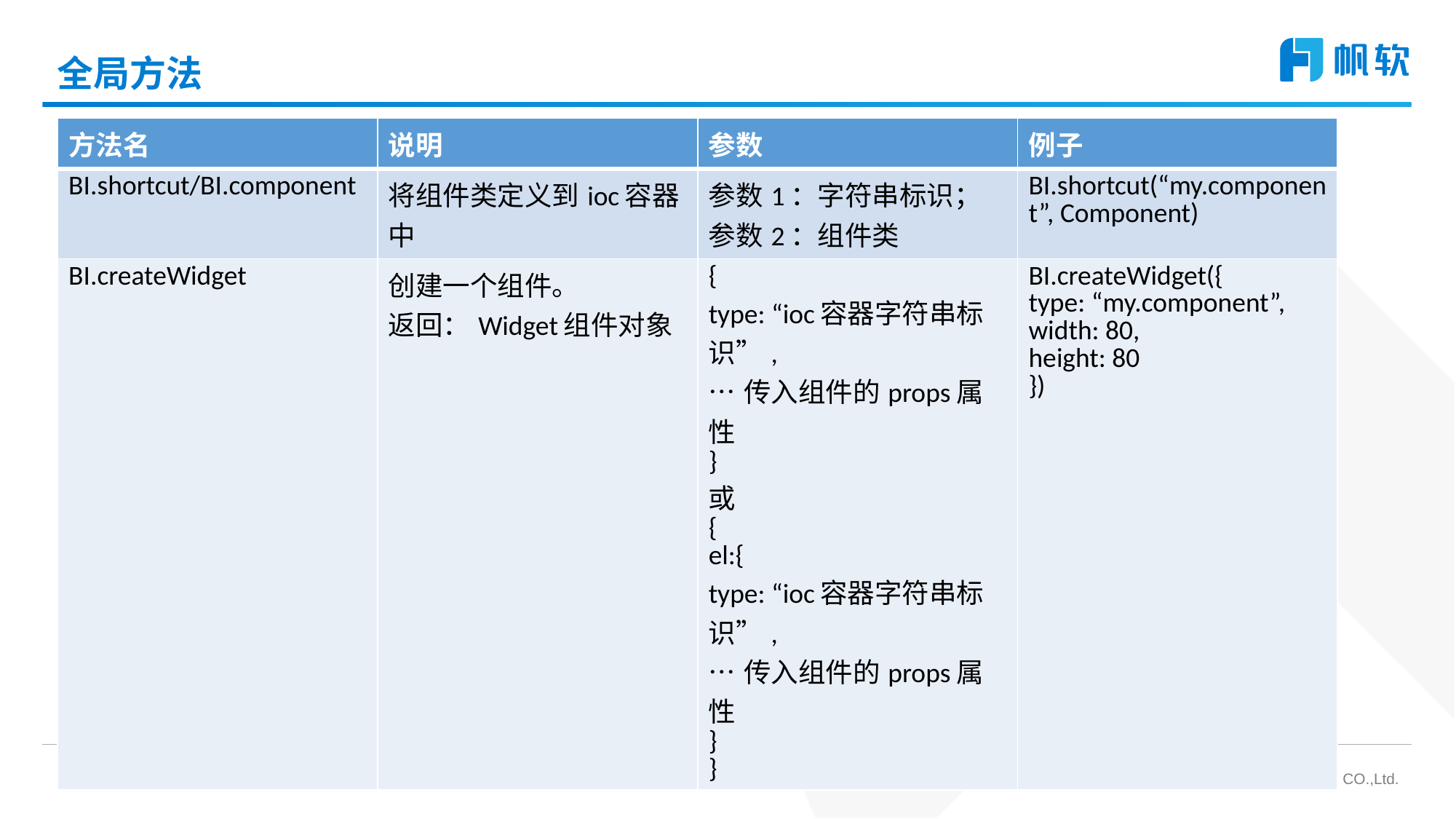

# 全局方法
| 方法名 | 说明 | 参数 | 例子 |
| --- | --- | --- | --- |
| BI.shortcut/BI.component | 将组件类定义到ioc容器中 | 参数1：字符串标识； 参数2：组件类 | BI.shortcut(“my.component”, Component) |
| BI.createWidget | 创建一个组件。 返回：Widget组件对象 | { type: “ioc容器字符串标识”, …传入组件的props属性 } 或 { el:{ type: “ioc容器字符串标识”, …传入组件的props属性 } } | BI.createWidget({ type: “my.component”, width: 80, height: 80 }) |